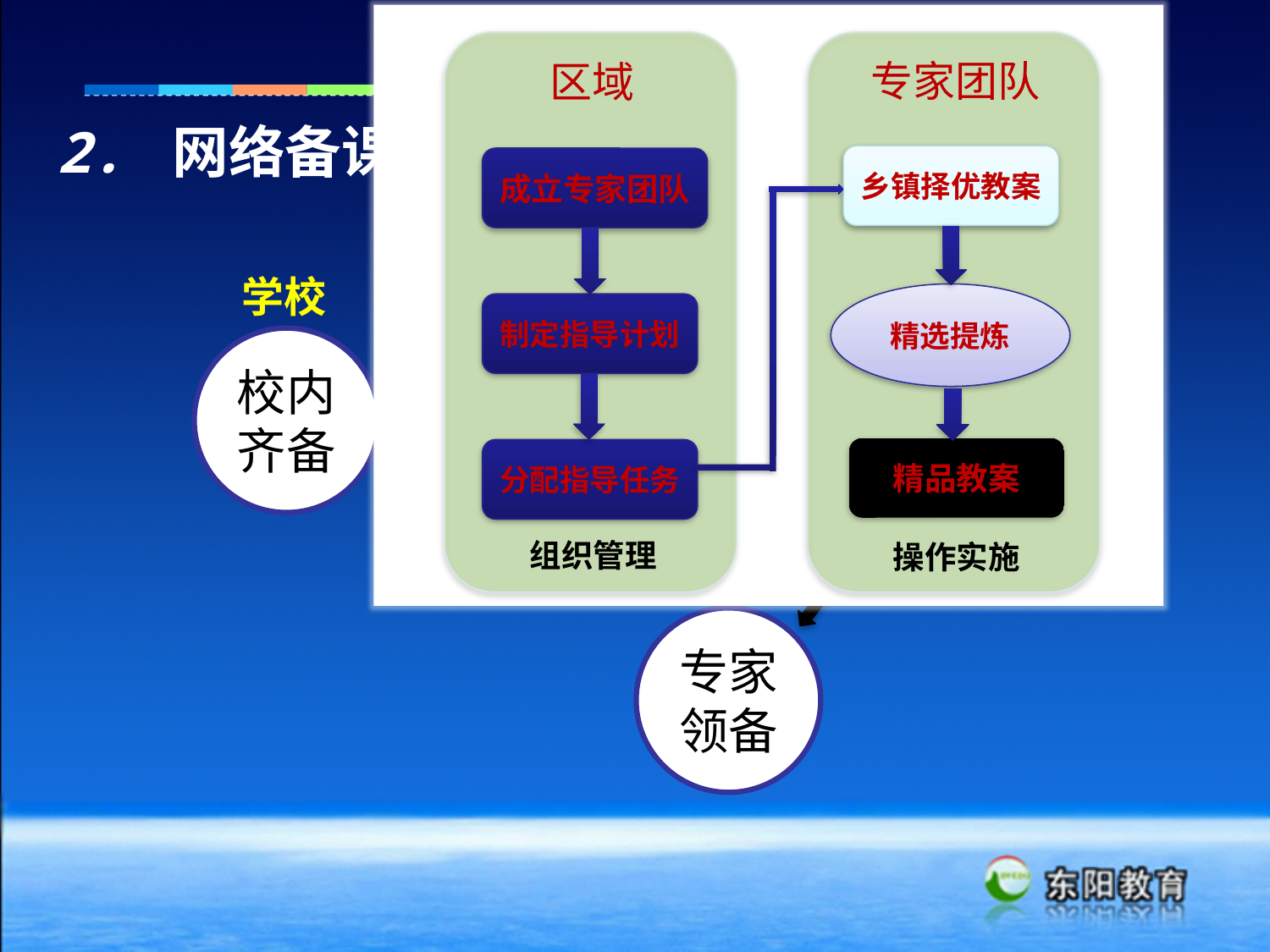

组织管理
操作实施
专家团队
区域
乡镇择优教案
成立专家团队

精选提炼
制定指导计划

精品教案
分配指导任务
镇乡
2. 网络备课
校际协备
择优教案

学校
校内齐备

集体教案
区域
专家领备